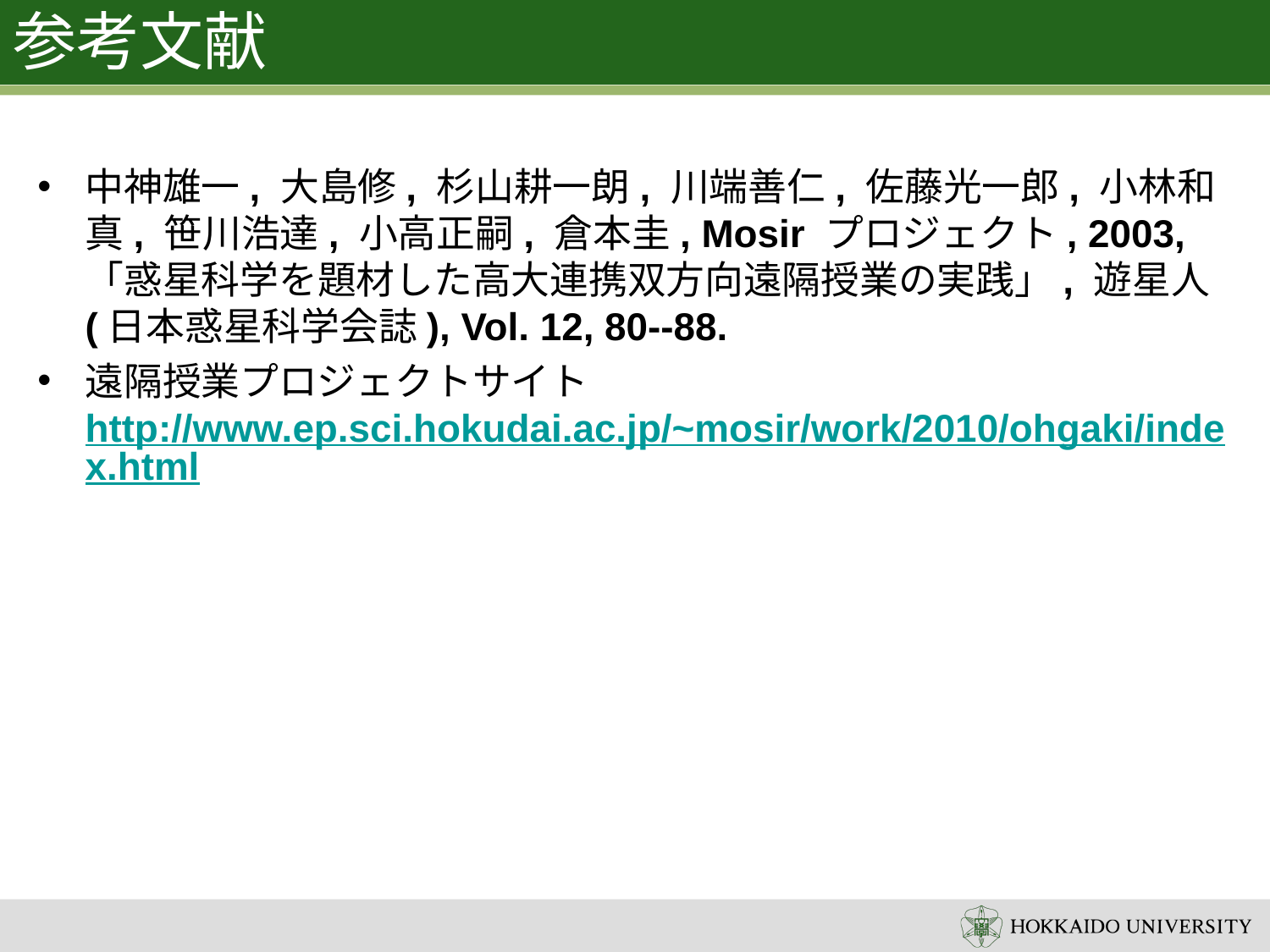

# 参考文献
中神雄一, 大島修, 杉山耕一朗, 川端善仁, 佐藤光一郎, 小林和真, 笹川浩達, 小高正嗣, 倉本圭, Mosir プロジェクト, 2003,「惑星科学を題材した高大連携双方向遠隔授業の実践」, 遊星人(日本惑星科学会誌), Vol. 12, 80--88.
遠隔授業プロジェクトサイトhttp://www.ep.sci.hokudai.ac.jp/~mosir/work/2010/ohgaki/index.html